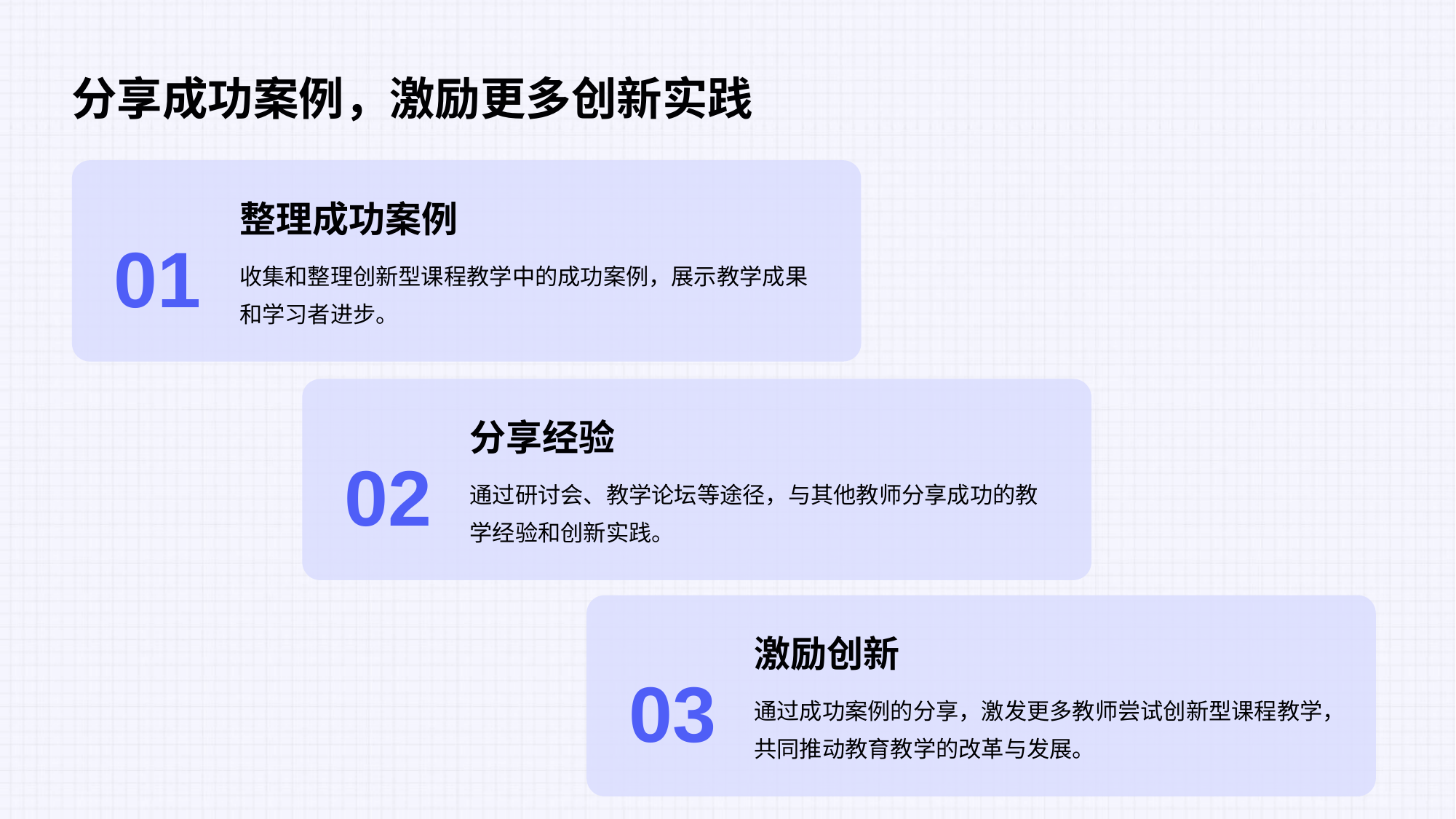

分享成功案例，激励更多创新实践

整理成功案例
01
收集和整理创新型课程教学中的成功案例，展示教学成果和学习者进步。

分享经验
02
通过研讨会、教学论坛等途径，与其他教师分享成功的教学经验和创新实践。

激励创新
03
通过成功案例的分享，激发更多教师尝试创新型课程教学，共同推动教育教学的改革与发展。